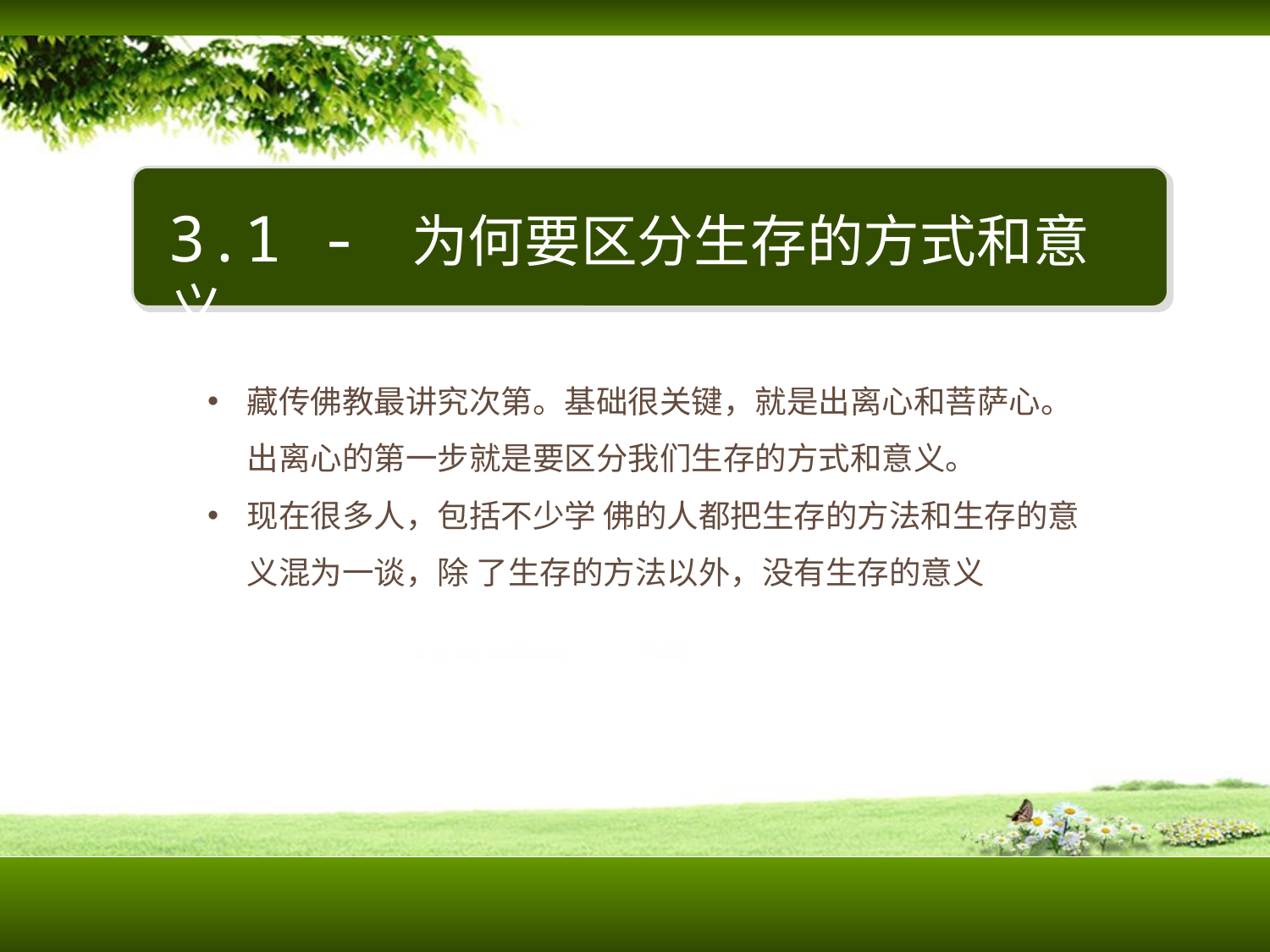

3.1 - 为何要区分生存的方式和意义
藏传佛教最讲究次第。基础很关键，就是出离心和菩萨心。出离心的第一步就是要区分我们生存的方式和意义。
现在很多人，包括不少学 佛的人都把生存的方法和生存的意义混为一谈，除 了生存的方法以外，没有生存的意义